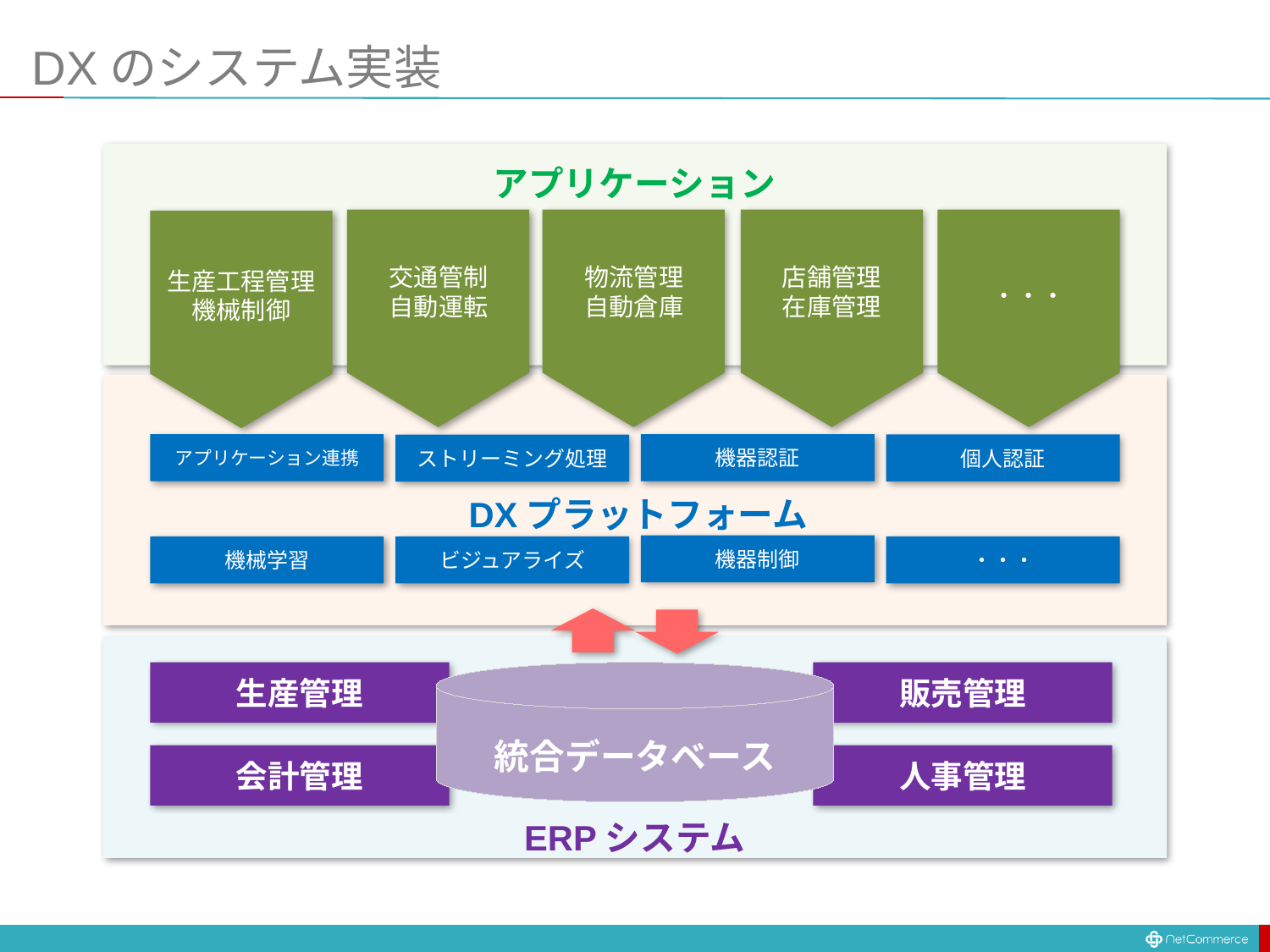

# DXのシステム実装

アプリケーション

交通管制
自動運転
物流管理
自動倉庫
店舗管理
在庫管理
・・・
生産工程管理
機械制御

アプリケーション連携
機器認証
個人認証
ストリーミング処理
DXプラットフォーム
機器制御
機械学習
ビジュアライズ
・・・

販売管理
生産管理
統合データベース
会計管理
人事管理
ERPシステム